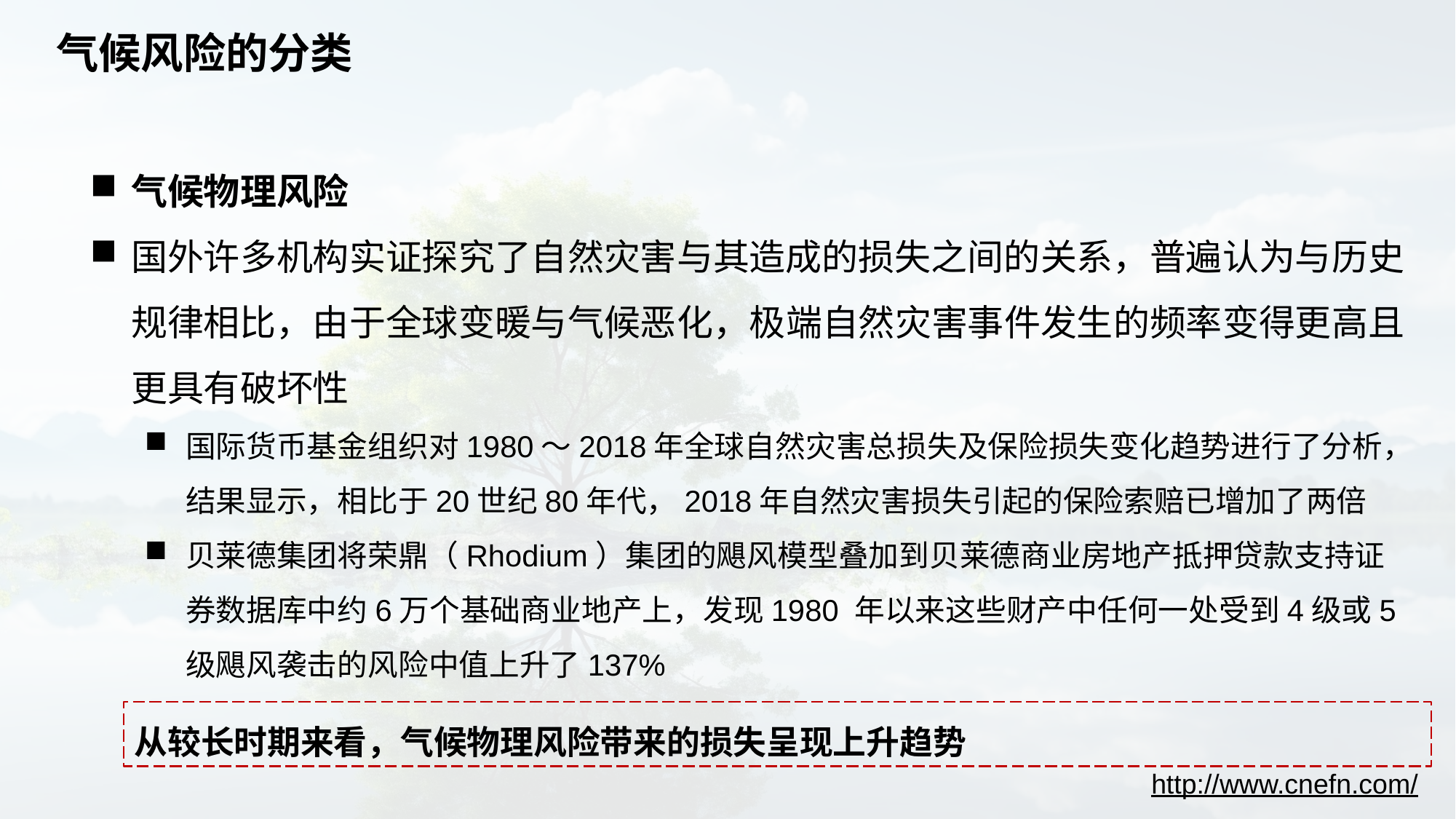

# 气候风险的分类
气候物理风险
国外许多机构实证探究了自然灾害与其造成的损失之间的关系，普遍认为与历史规律相比，由于全球变暖与气候恶化，极端自然灾害事件发生的频率变得更高且更具有破坏性
国际货币基金组织对1980～2018年全球自然灾害总损失及保险损失变化趋势进行了分析，结果显示，相比于20世纪80年代，2018年自然灾害损失引起的保险索赔已增加了两倍
贝莱德集团将荣鼎（Rhodium）集团的飓风模型叠加到贝莱德商业房地产抵押贷款支持证券数据库中约6万个基础商业地产上，发现1980 年以来这些财产中任何一处受到4级或5级飓风袭击的风险中值上升了137%
从较长时期来看，气候物理风险带来的损失呈现上升趋势